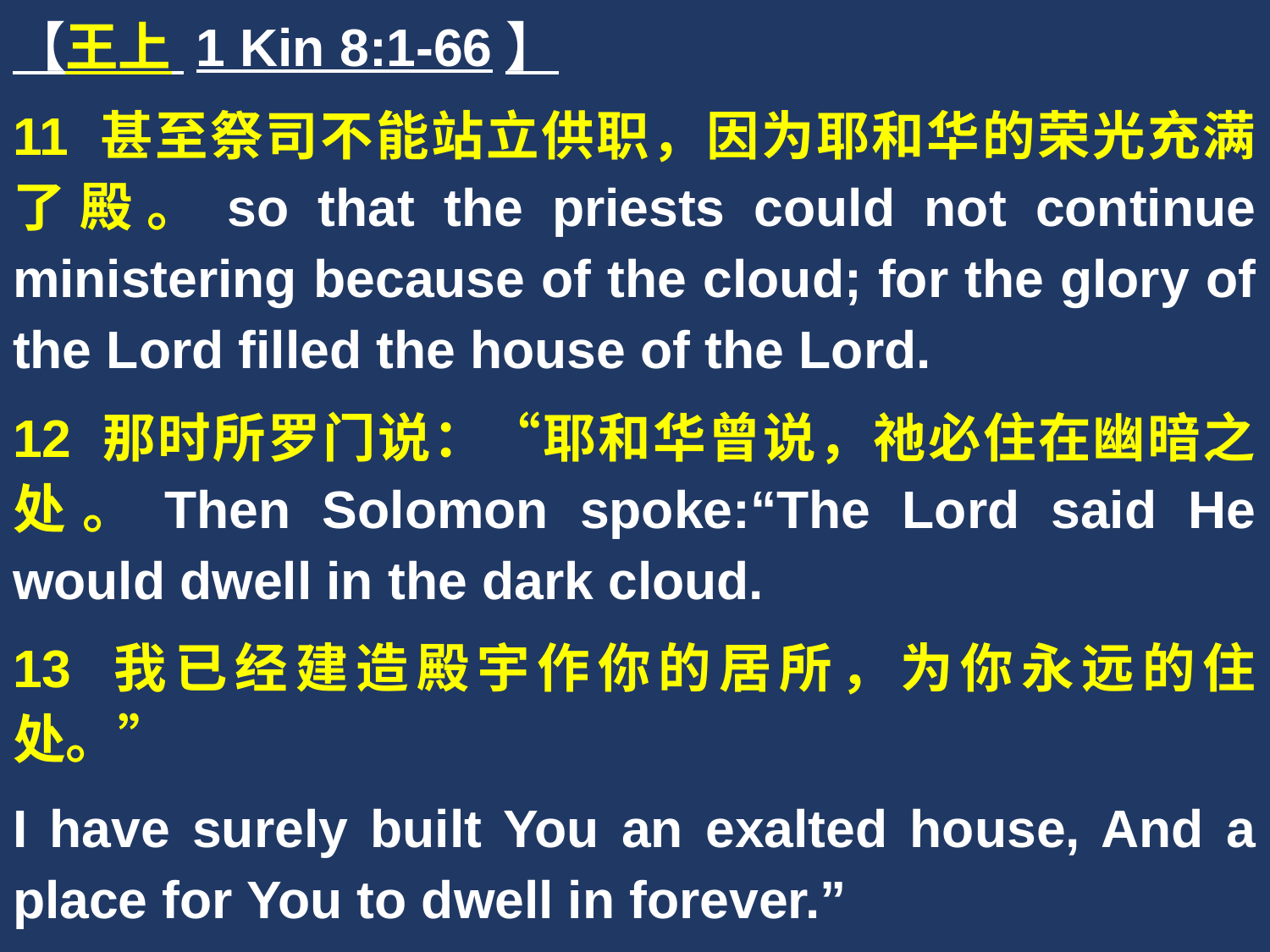

【王上 1 Kin 8:1-66】
11 甚至祭司不能站立供职，因为耶和华的荣光充满了殿。so that the priests could not continue ministering because of the cloud; for the glory of the Lord filled the house of the Lord.
12 那时所罗门说：“耶和华曾说，祂必住在幽暗之处。Then Solomon spoke:“The Lord said He would dwell in the dark cloud.
13 我已经建造殿宇作你的居所，为你永远的住处。”
I have surely built You an exalted house, And a place for You to dwell in forever.”